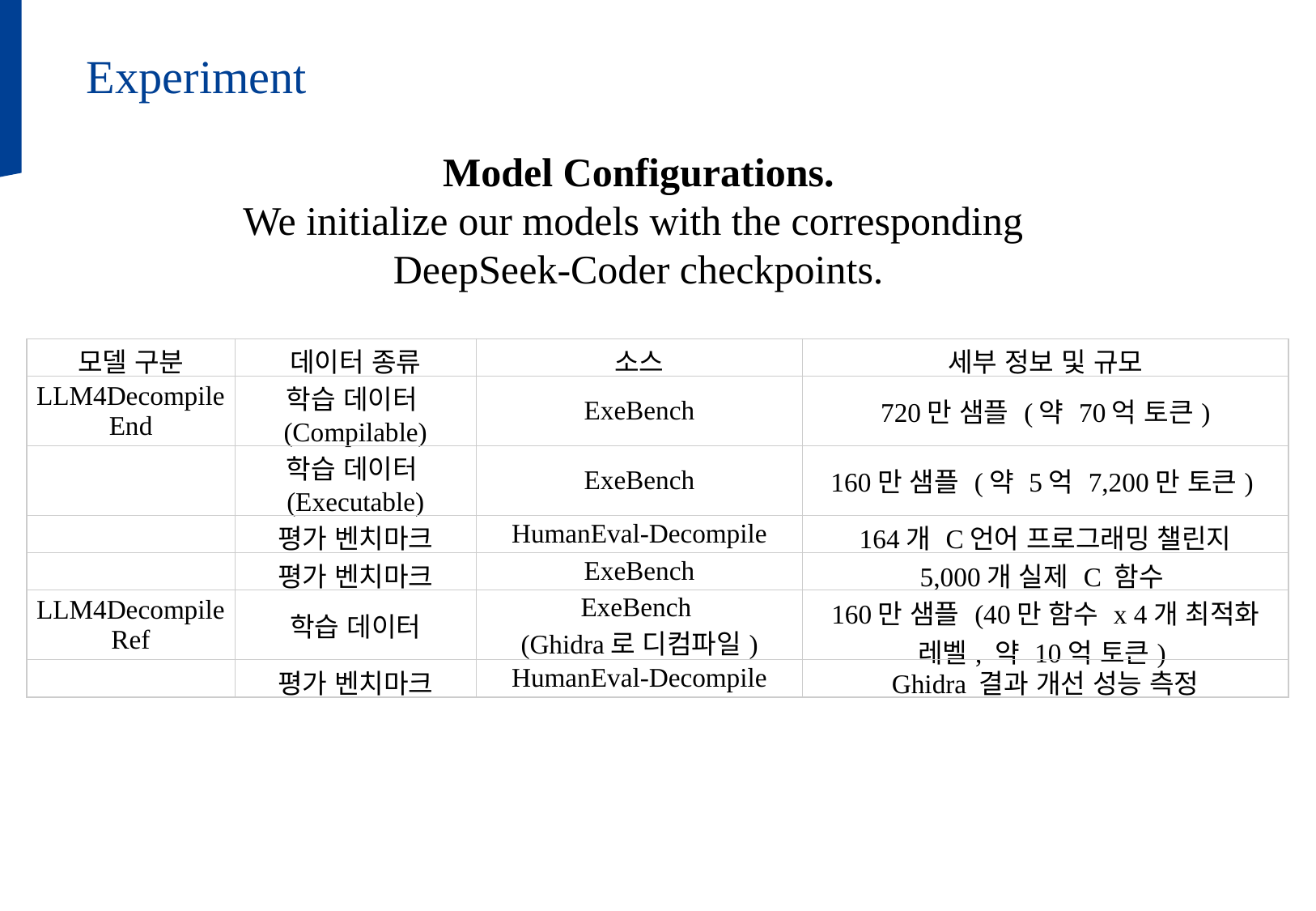

Experiment
Model Configurations.
We initialize our models with the corresponding
DeepSeek-Coder checkpoints.
| 모델 구분 | 데이터 종류 | 소스 | 세부 정보 및 규모 |
| --- | --- | --- | --- |
| LLM4DecompileEnd | 학습 데이터 (Compilable) | ExeBench | 720만 샘플 (약 70억 토큰) |
|  | 학습 데이터 (Executable) | ExeBench | 160만 샘플 (약 5억 7,200만 토큰) |
|  | 평가 벤치마크 | HumanEval-Decompile | 164개 C언어 프로그래밍 챌린지 |
|  | 평가 벤치마크 | ExeBench | 5,000개 실제 C 함수 |
| LLM4DecompileRef | 학습 데이터 | ExeBench (Ghidra로 디컴파일) | 160만 샘플 (40만 함수 x 4개 최적화 레벨, 약 10억 토큰) |
|  | 평가 벤치마크 | HumanEval-Decompile | Ghidra 결과 개선 성능 측정 |